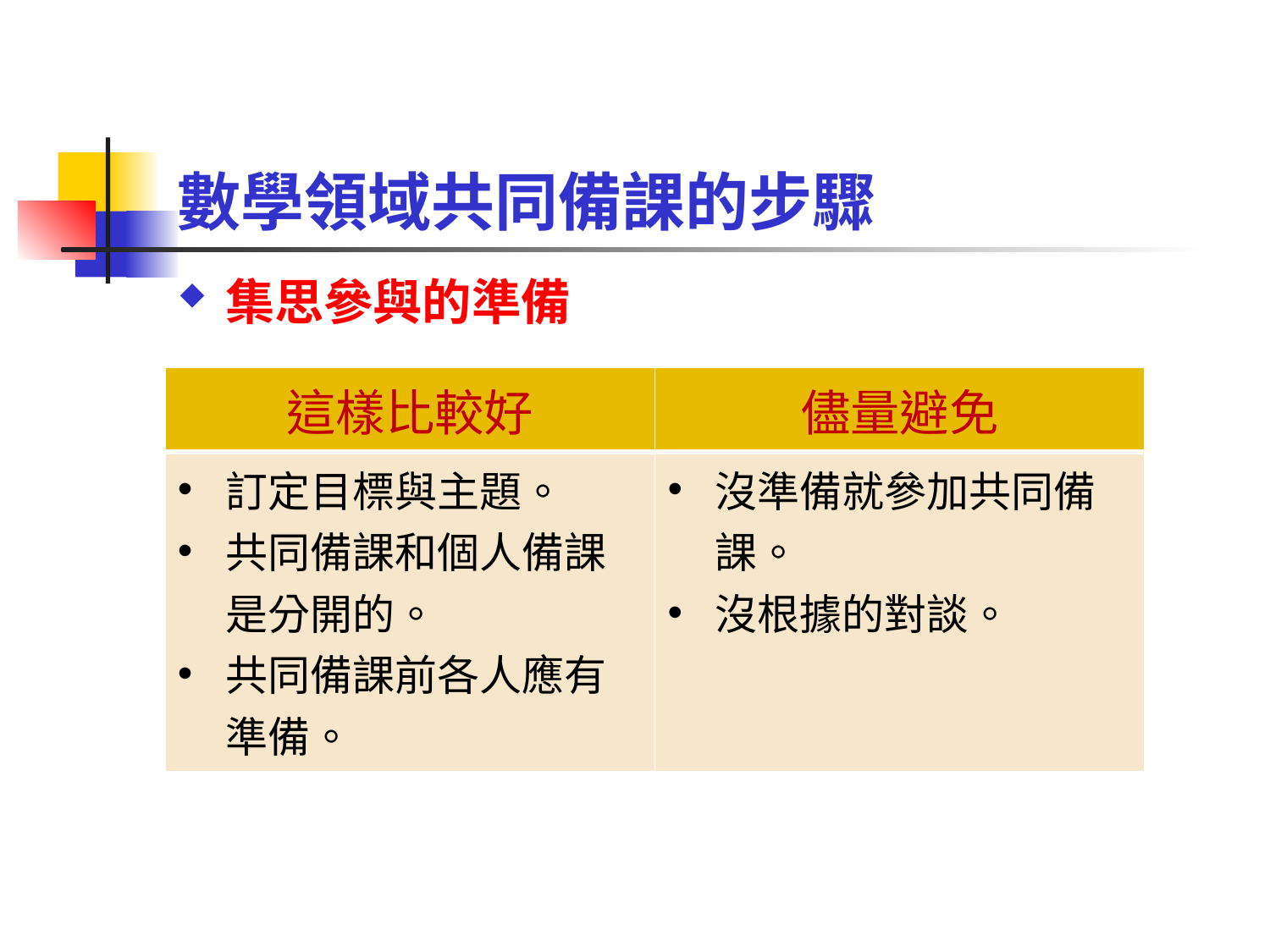

# 數學領域共同備課的步驟
集思參與的準備

| 這樣比較好 | 儘量避免 |
| --- | --- |
| 訂定目標與主題。 共同備課和個人備課是分開的。 共同備課前各人應有準備。 | 沒準備就參加共同備課。 沒根據的對談。 |